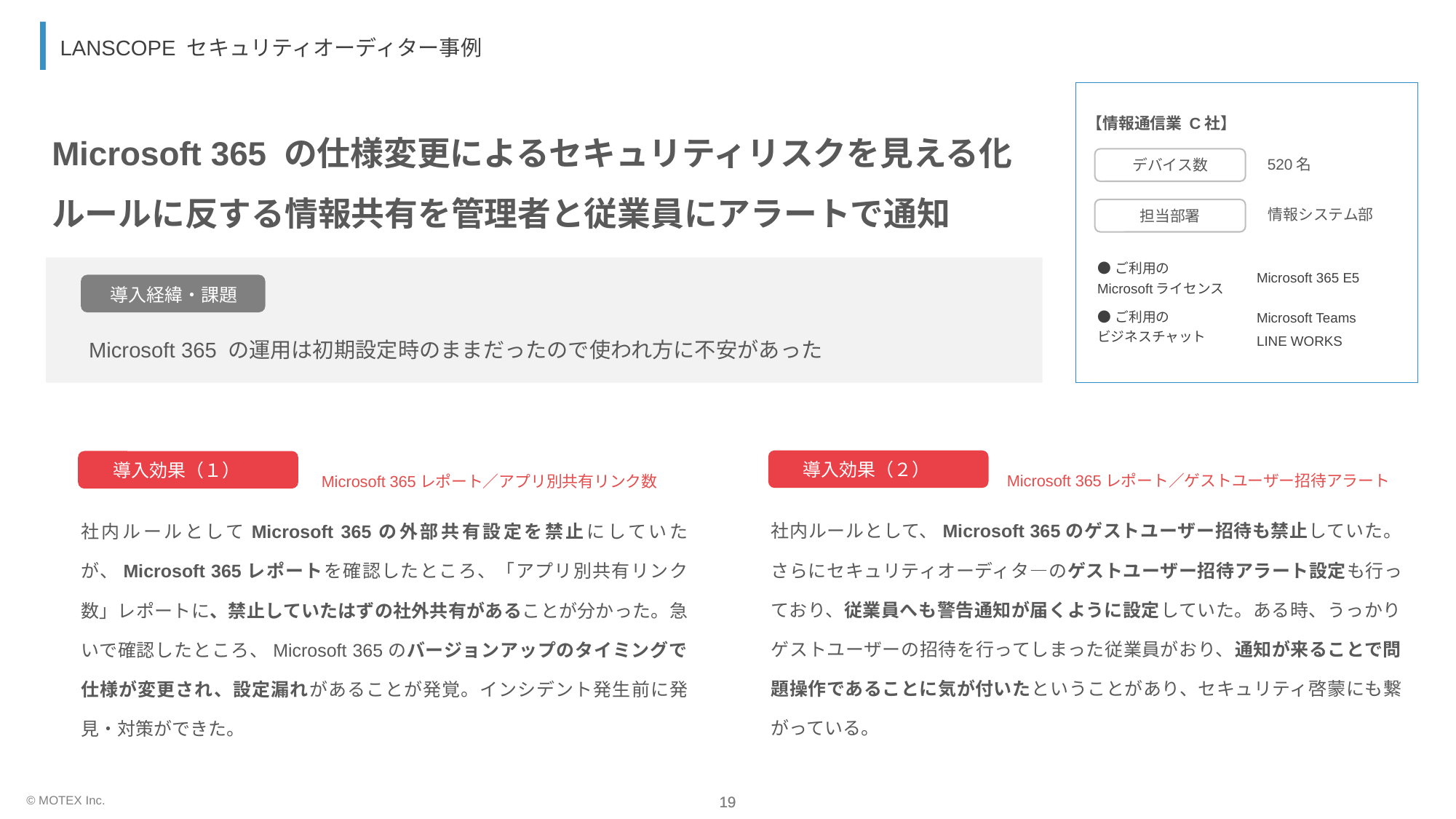

LANSCOPE セキュリティオーディター事例

Microsoft 365 の仕様変更によるセキュリティリスクを見える化
ルールに反する情報共有を管理者と従業員にアラートで通知
【情報通信業 C社】
デバイス数
520名
担当部署
情報システム部
| ●ご利用の Microsoftライセンス | Microsoft 365 E5 |
| --- | --- |
| ●ご利用の ビジネスチャット | Microsoft Teams LINE WORKS |

導入経緯・課題
Microsoft 365 の運用は初期設定時のままだったので使われ方に不安があった

導入効果（２）
Microsoft 365レポート／ゲストユーザー招待アラート

導入効果（１）
Microsoft 365レポート／アプリ別共有リンク数
社内ルールとして、Microsoft 365のゲストユーザー招待も禁止していた。さらにセキュリティオーディタ―のゲストユーザー招待アラート設定も行っており、従業員へも警告通知が届くように設定していた。ある時、うっかりゲストユーザーの招待を行ってしまった従業員がおり、通知が来ることで問題操作であることに気が付いたということがあり、セキュリティ啓蒙にも繋がっている。
社内ルールとしてMicrosoft 365の外部共有設定を禁止にしていたが、Microsoft 365レポートを確認したところ、「アプリ別共有リンク数」レポートに、禁止していたはずの社外共有があることが分かった。急いで確認したところ、Microsoft 365のバージョンアップのタイミングで仕様が変更され、設定漏れがあることが発覚。インシデント発生前に発見・対策ができた。